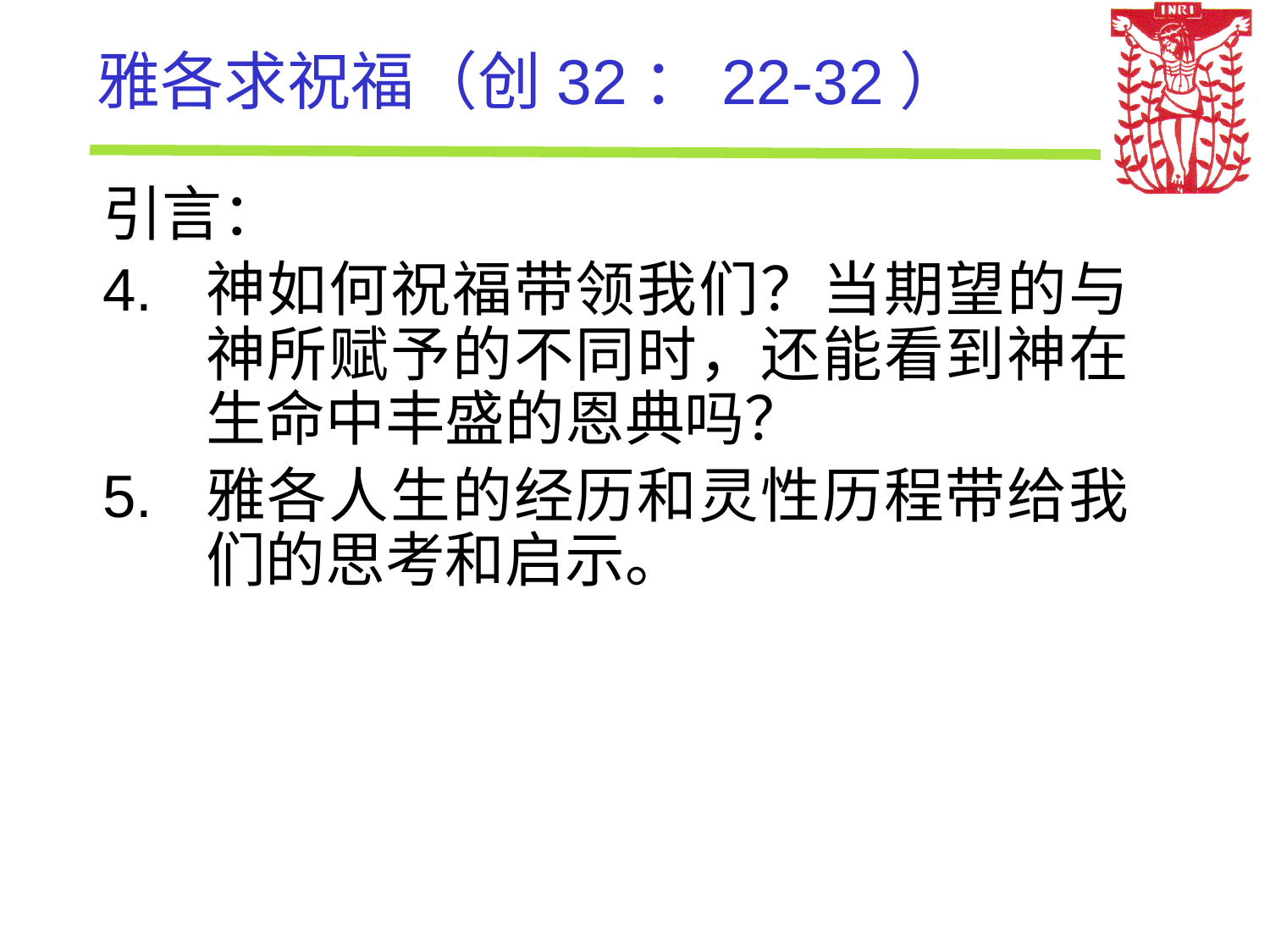

# 雅各求祝福（创32：22-32）
引言：
神如何祝福带领我们？当期望的与神所赋予的不同时，还能看到神在生命中丰盛的恩典吗？
雅各人生的经历和灵性历程带给我们的思考和启示。